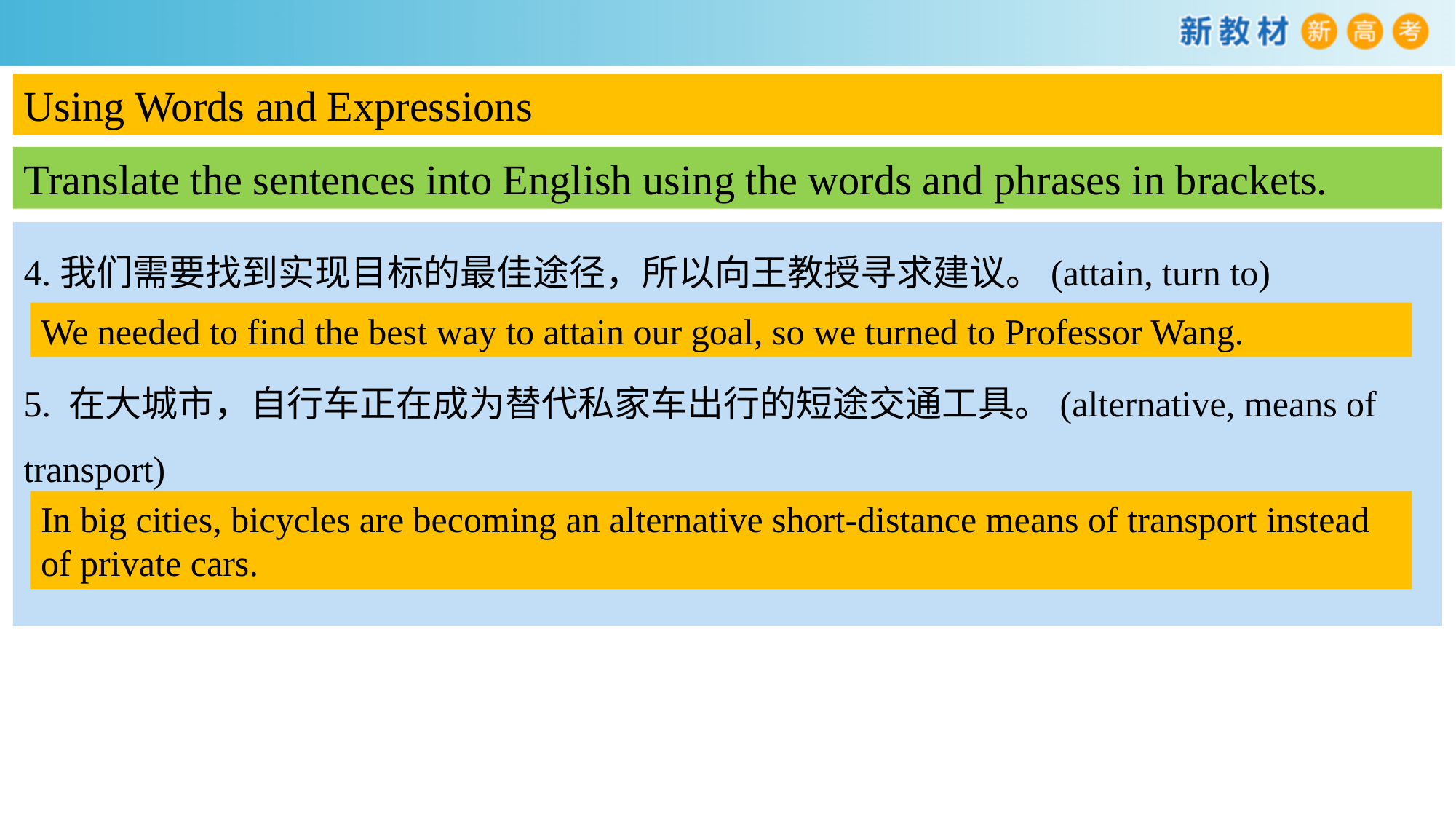

Using Words and Expressions
Translate the sentences into English using the words and phrases in brackets.
4.我们需要找到实现目标的最佳途径，所以向王教授寻求建议。(attain, turn to)

5. 在大城市，自行车正在成为替代私家车出行的短途交通工具。(alternative, means of transport)

We needed to find the best way to attain our goal, so we turned to Professor Wang.
In big cities, bicycles are becoming an alternative short-distance means of transport instead of private cars.